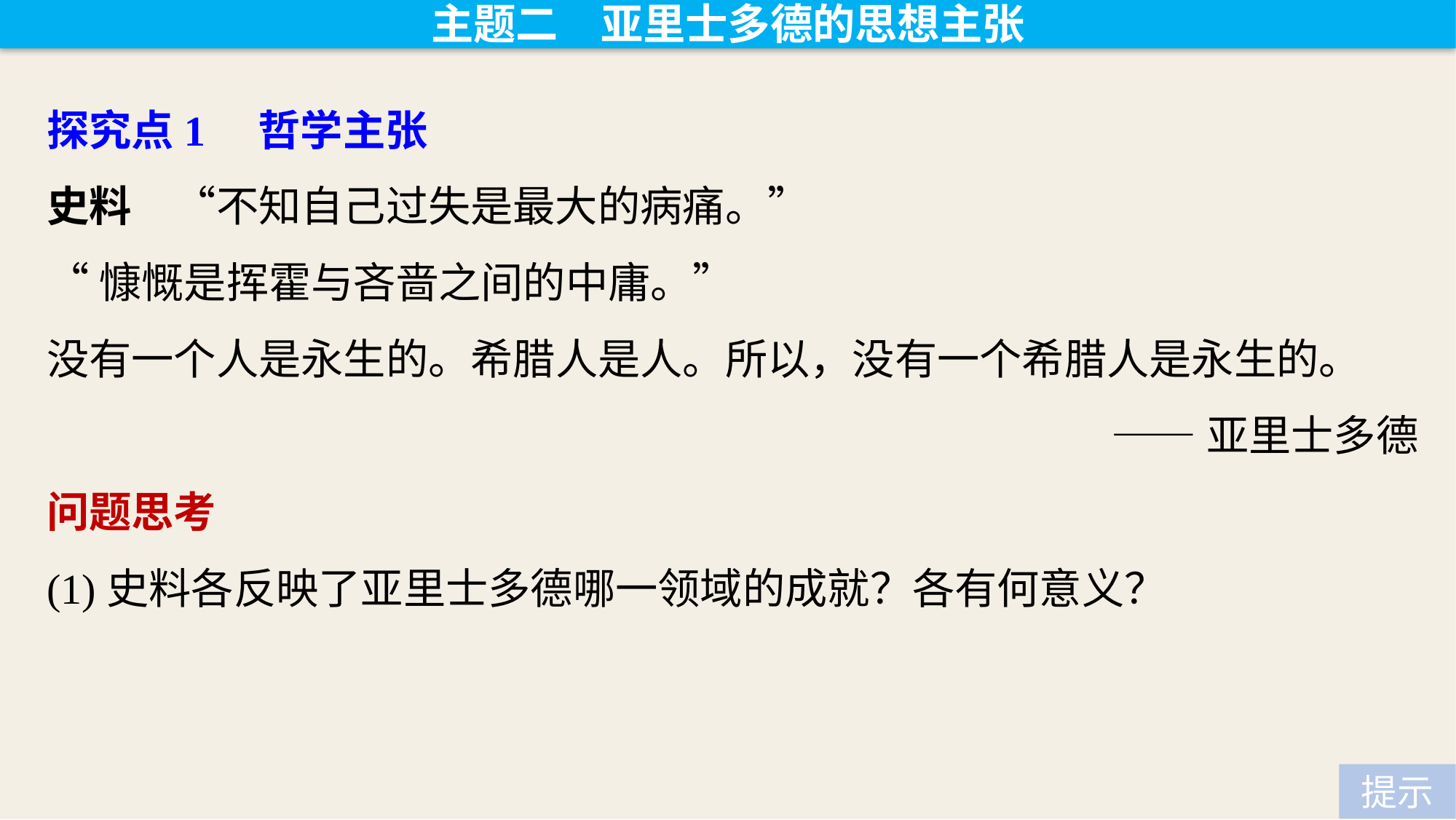

主题二　亚里士多德的思想主张
探究点1　哲学主张
史料　“不知自己过失是最大的病痛。”
“慷慨是挥霍与吝啬之间的中庸。”
没有一个人是永生的。希腊人是人。所以，没有一个希腊人是永生的。
——亚里士多德
问题思考
(1)史料各反映了亚里士多德哪一领域的成就？各有何意义？
提示